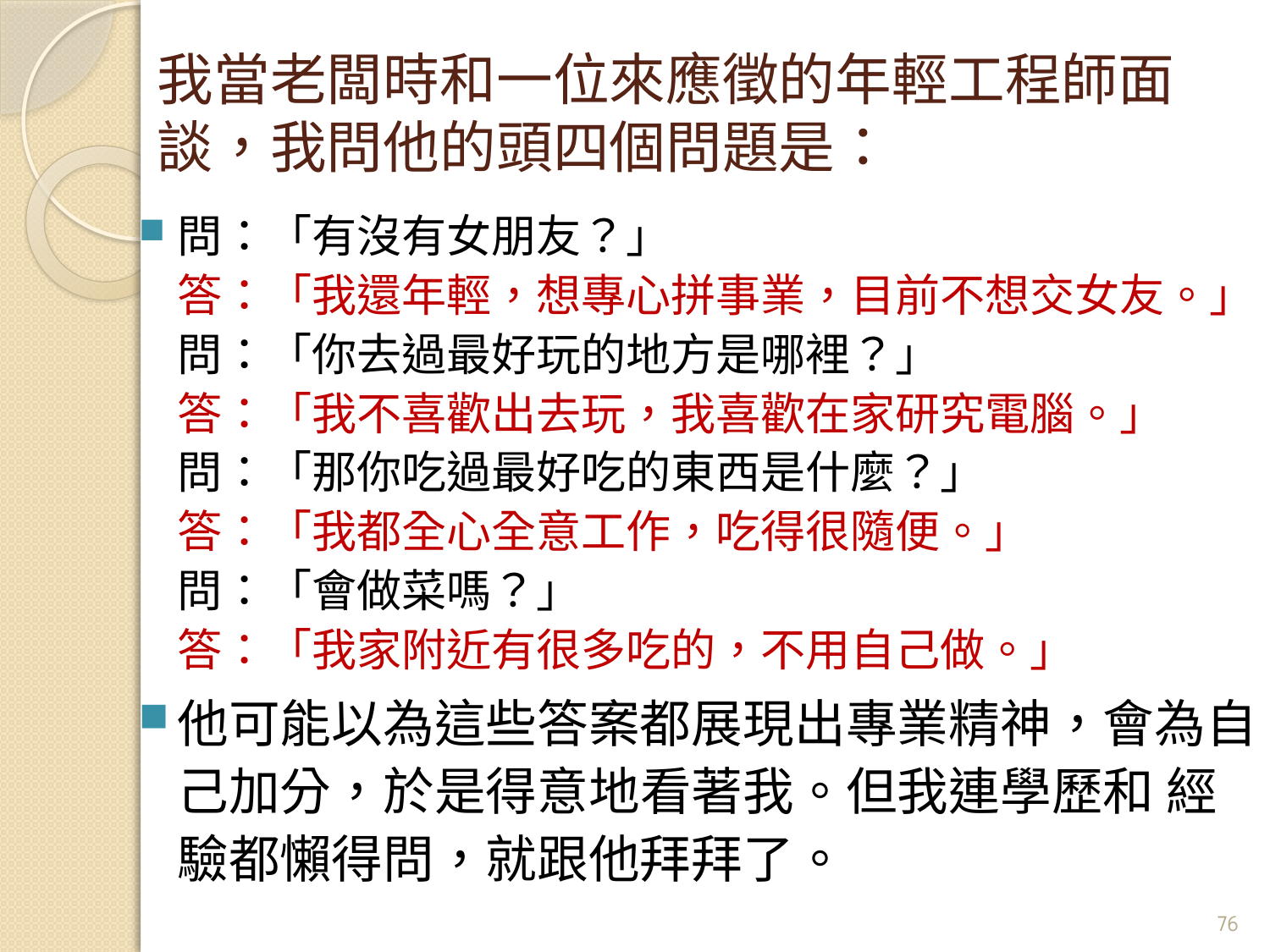

# 我當老闆時和一位來應徵的年輕工程師面談，我問他的頭四個問題是：
問：「有沒有女朋友？」
答：「我還年輕，想專心拼事業，目前不想交女友。」
問：「你去過最好玩的地方是哪裡？」
答：「我不喜歡出去玩，我喜歡在家研究電腦。」
問：「那你吃過最好吃的東西是什麼？」
答：「我都全心全意工作，吃得很隨便。」
問：「會做菜嗎？」
答：「我家附近有很多吃的，不用自己做。」
他可能以為這些答案都展現出專業精神，會為自己加分，於是得意地看著我。但我連學歷和 經驗都懶得問，就跟他拜拜了。
76